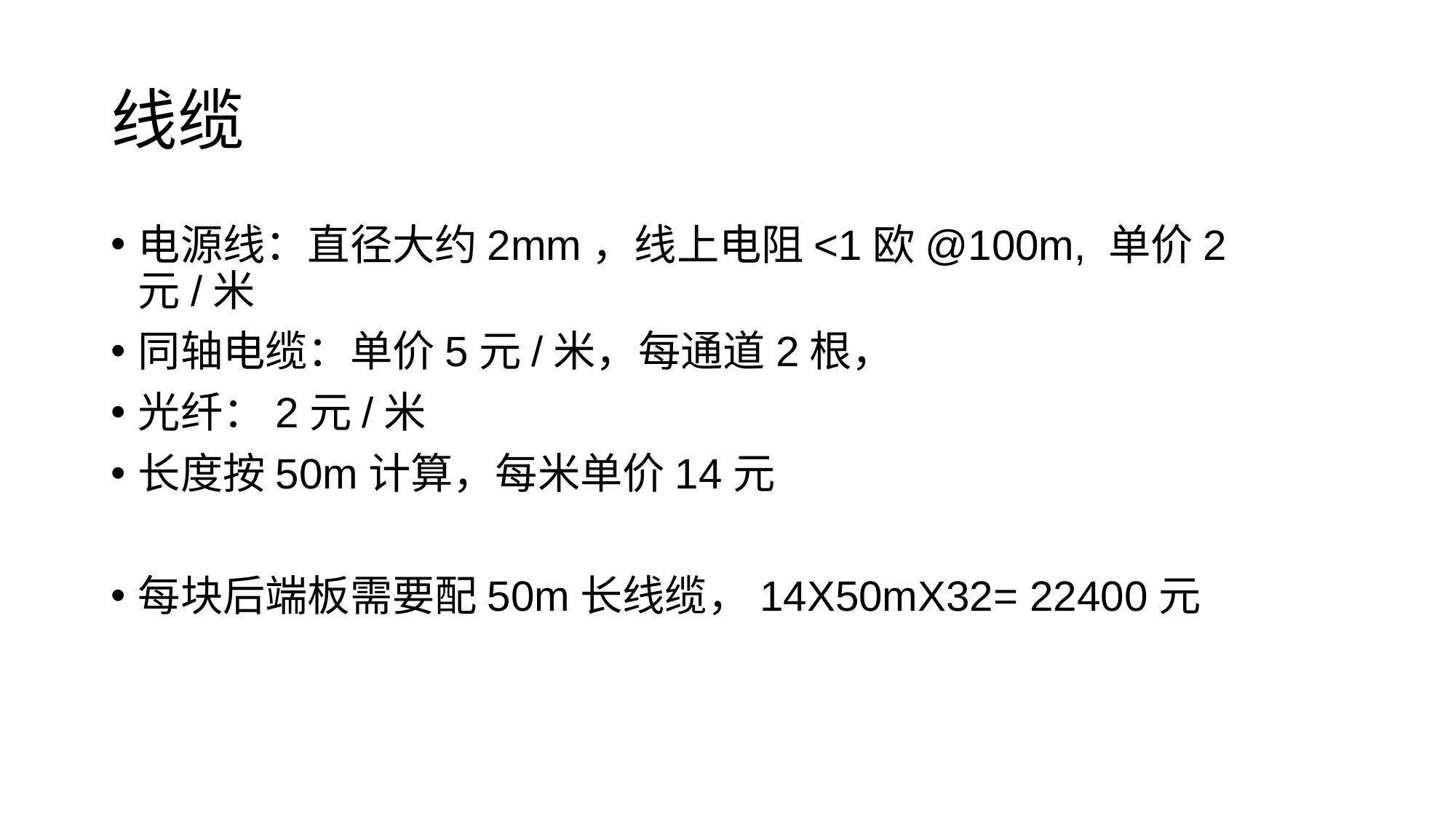

# 线缆
电源线：直径大约2mm，线上电阻<1欧@100m, 单价2元/米
同轴电缆：单价5元/米，每通道2根，
光纤：2元/米
长度按50m计算，每米单价14元

每块后端板需要配50m长线缆，14X50mX32= 22400元